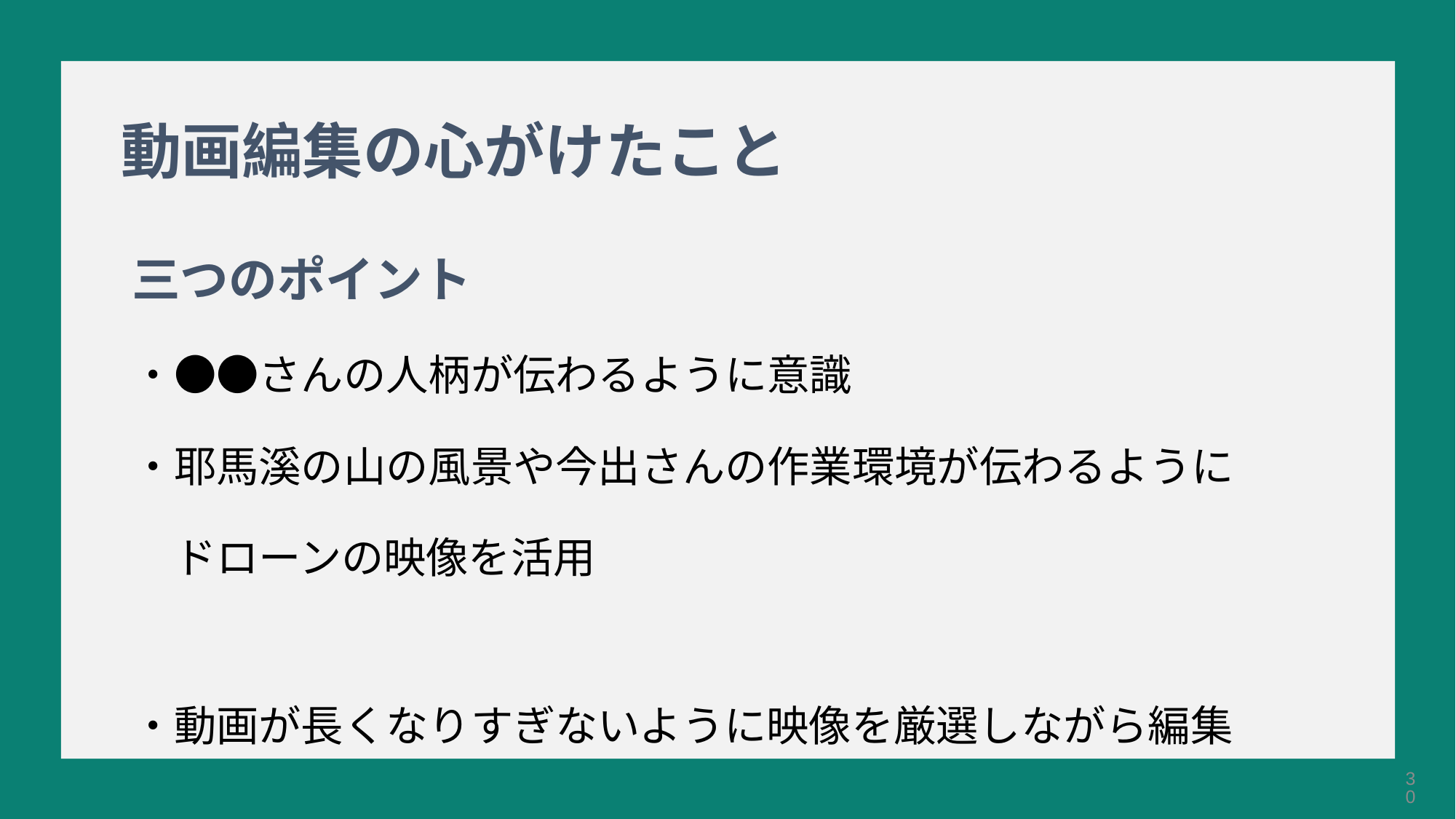

動画編集の心がけたこと

三つのポイント
・●●さんの人柄が伝わるように意識
・耶馬溪の山の風景や今出さんの作業環境が伝わるように
　ドローンの映像を活用
・動画が長くなりすぎないように映像を厳選しながら編集
30